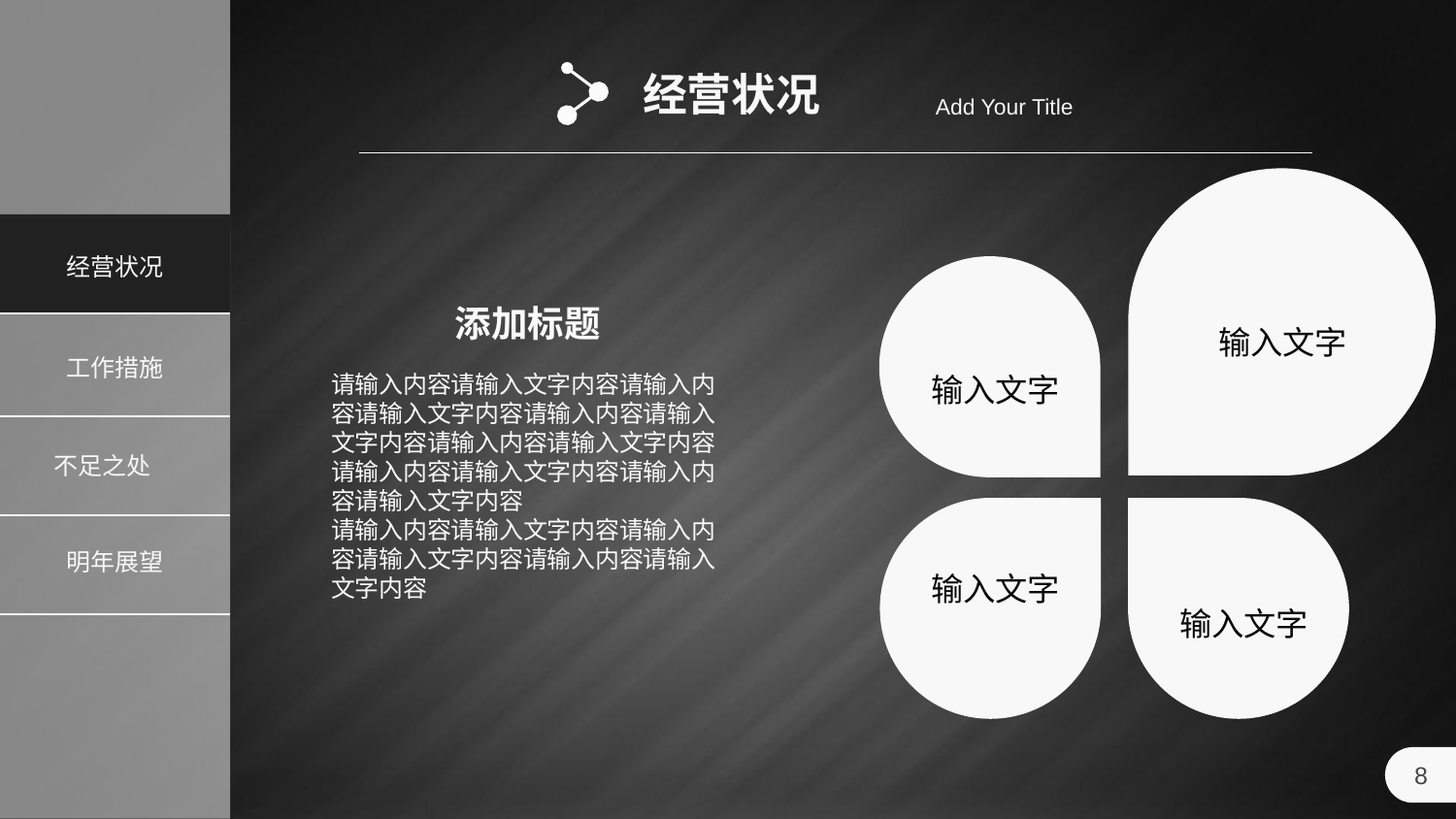

经营状况
Add Your Title

输入文字
输入文字
输入文字
输入文字
添加标题
请输入内容请输入文字内容请输入内容请输入文字内容请输入内容请输入文字内容请输入内容请输入文字内容请输入内容请输入文字内容请输入内容请输入文字内容
请输入内容请输入文字内容请输入内容请输入文字内容请输入内容请输入文字内容